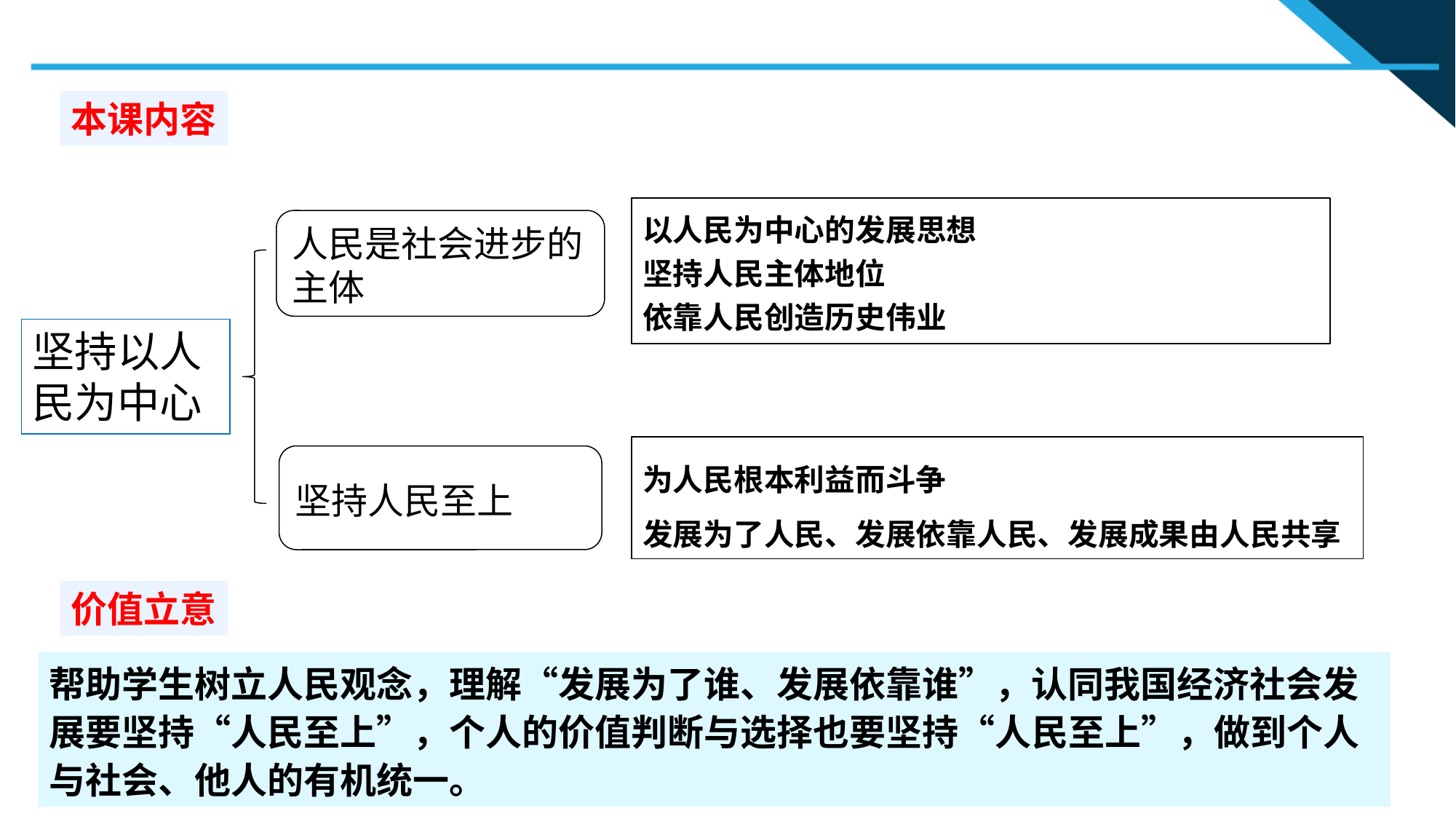

本课内容
以人民为中心的发展思想
坚持人民主体地位
依靠人民创造历史伟业
人民是社会进步的主体

坚持以人民为中心
为人民根本利益而斗争
发展为了人民、发展依靠人民、发展成果由人民共享
坚持人民至上
价值立意
帮助学生树立人民观念，理解“发展为了谁、发展依靠谁”，认同我国经济社会发展要坚持“人民至上”，个人的价值判断与选择也要坚持“人民至上”，做到个人与社会、他人的有机统一。